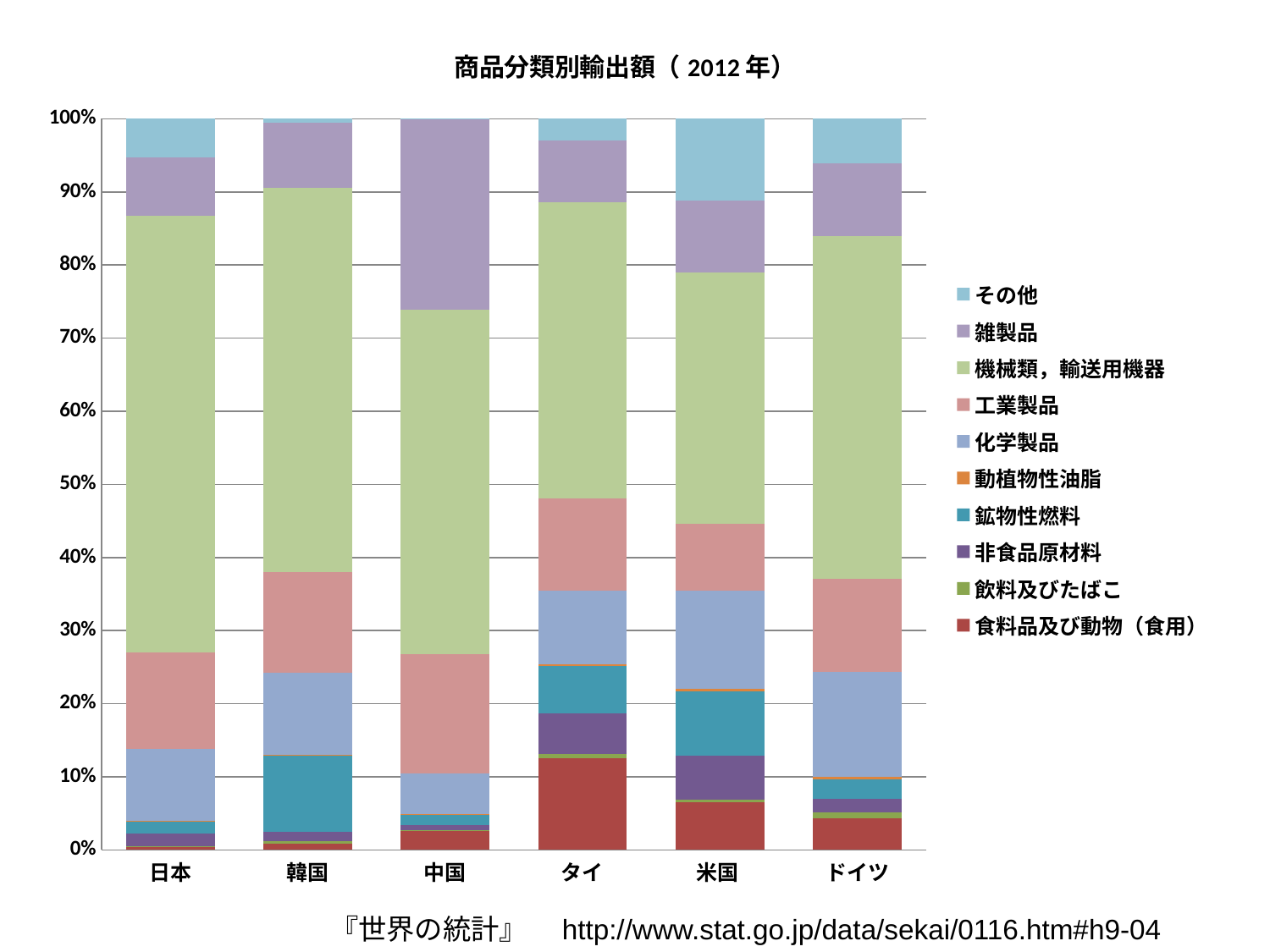

### Chart: 商品分類別輸出額（2012年）

| Category | 食料品及び動物（食用） | 飲料及びたばこ | 非食品原材料 | 鉱物性燃料 | 動植物性油脂 | 化学製品 | 工業製品 | 機械類，輸送用機器 | 雑製品 | その他 |
|---|---|---|---|---|---|---|---|---|---|---|
| 日本 | 3704.0 | 728.0 | 13302.0 | 13457.0 | 156.0 | 78957.0 | 105778.0 | 476118.0 | 63834.0 | 42534.0 |
| 韓国 | 4962.0 | 1332.0 | 7444.0 | 57492.0 | 102.0 | 61282.0 | 75797.0 | 287841.0 | 48440.0 | 3163.0 |
| 中国 | 52076.0 | 2590.0 | 14340.0 | 31013.0 | 584.0 | 113522.0 | 334162.0 | 965288.0 | 533788.0 | 1417.0 |
| タイ | 28903.0 | 1105.0 | 12758.0 | 14938.0 | 675.0 | 23125.0 | 28872.0 | 92928.0 | 19550.0 | 6689.0 |
| 米国  | 100292.0 | 6567.0 | 91791.0 | 137340.0 | 4443.0 | 206944.0 | 141623.0 | 532008.0 | 151507.0 | 173051.0 |
| ドイツ | 61610.0 | 11219.0 | 26124.0 | 38362.0 | 3822.0 | 204297.0 | 178993.0 | 664782.0 | 141435.0 | 85540.0 |
『世界の統計』　http://www.stat.go.jp/data/sekai/0116.htm#h9-04